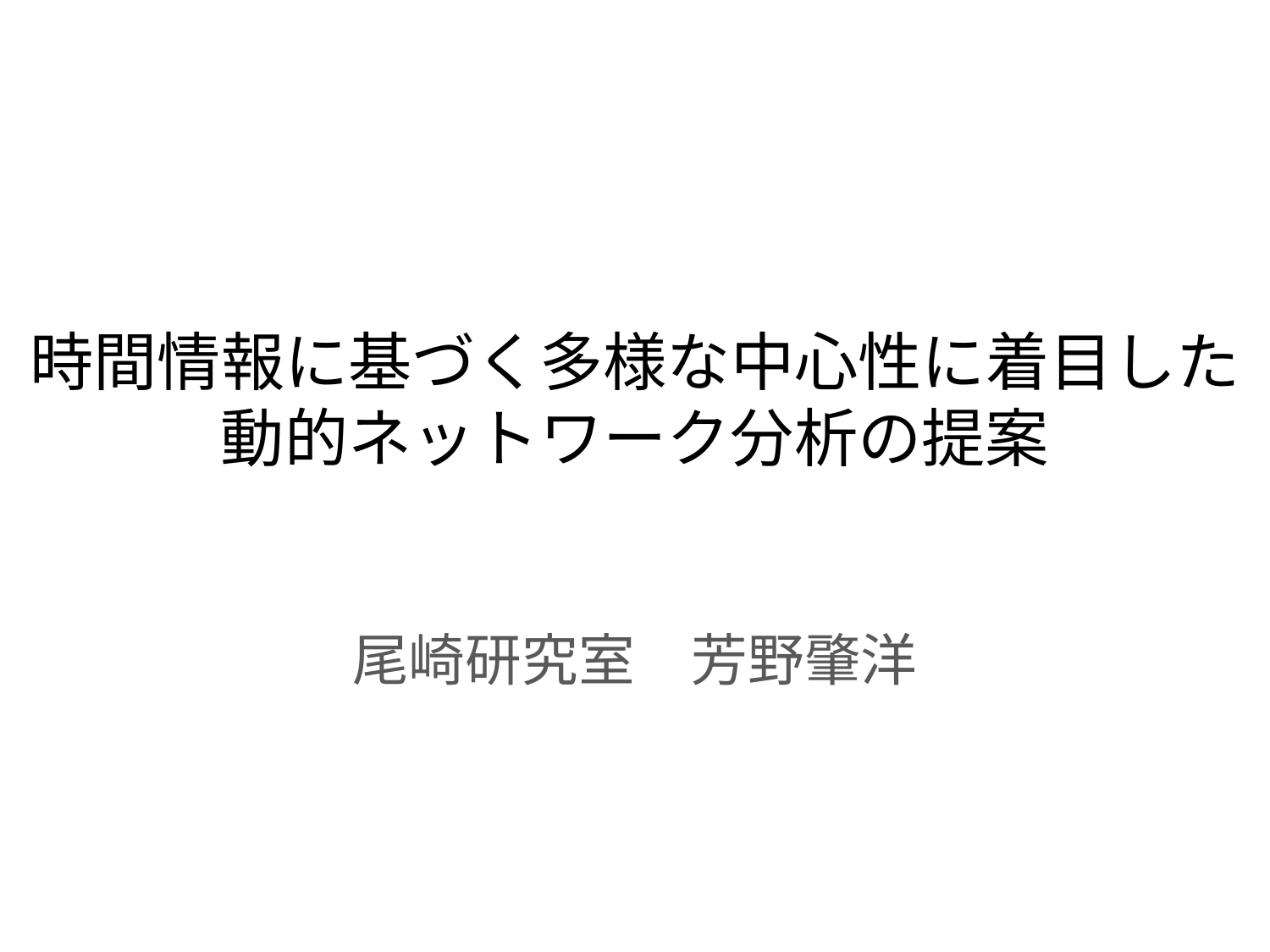

# 時間情報に基づく多様な中心性に着目した 動的ネットワーク分析の提案

尾崎研究室　芳野肇洋